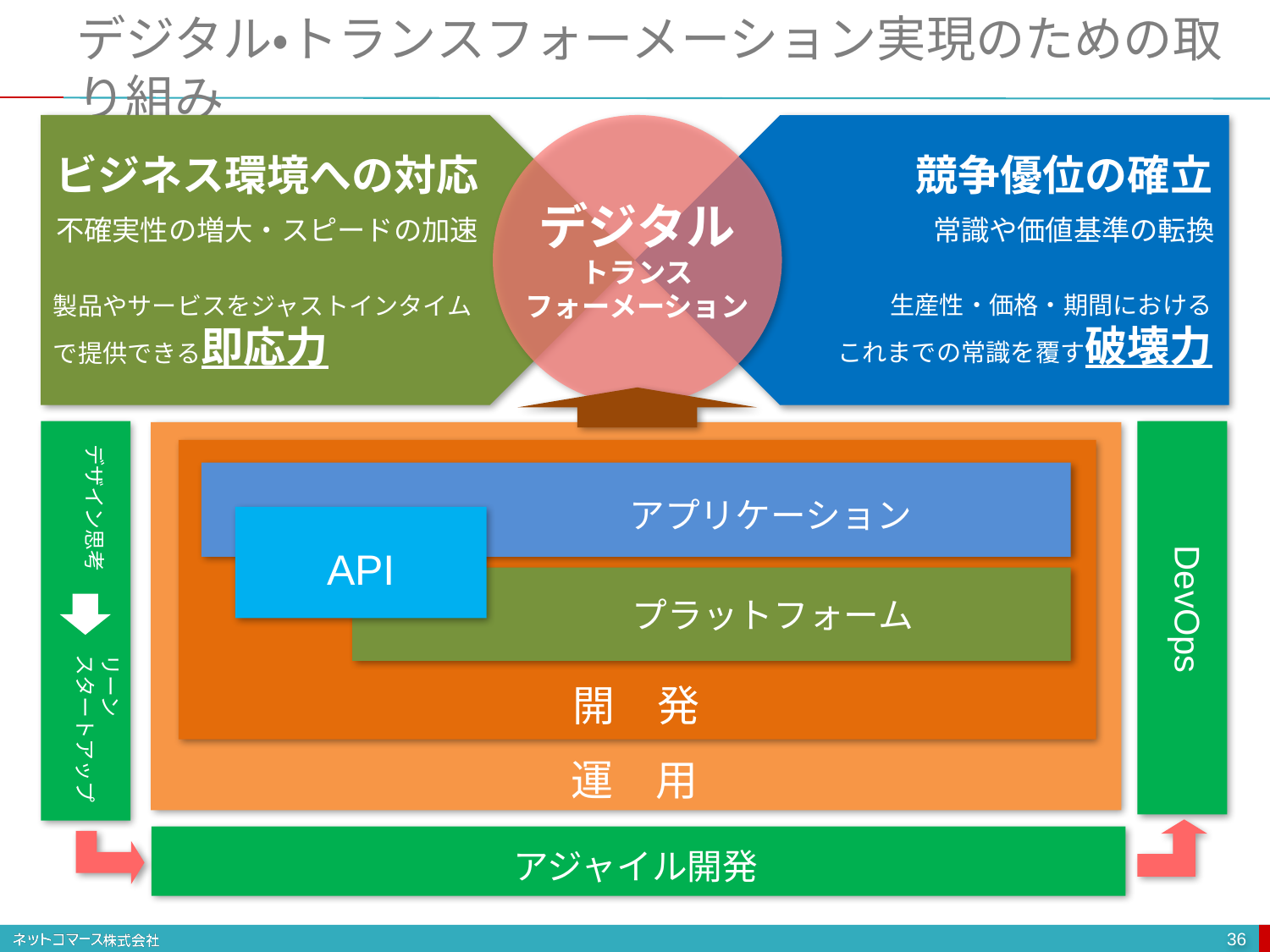

# デジタル・トランスフォーメーション実現のための取り組み

ビジネス環境への対応
競争優位の確立
デジタル
トランス
フォーメーション
常識や価値基準の転換
不確実性の増大・スピードの加速
生産性・価格・期間における
これまでの常識を覆す破壊力
製品やサービスをジャストインタイムで提供できる即応力

デザイン思考

アプリケーション

DevOps
API

プラットフォーム

リーン
スタートアップ
開　発
運　用

アジャイル開発
36